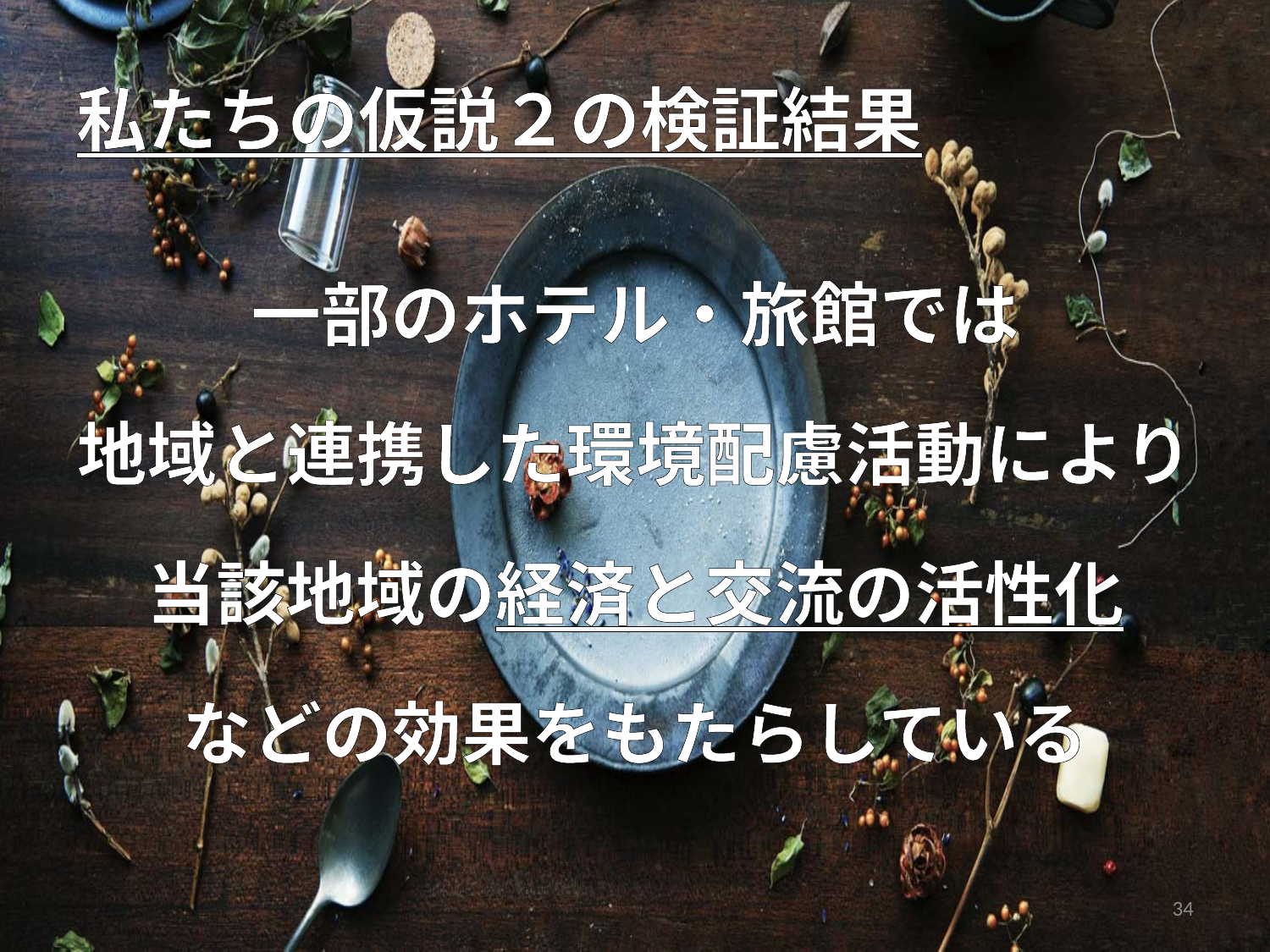

# 私たちの仮説２の検証結果
一部のホテル・旅館では
地域と連携した環境配慮活動により
当該地域の経済と交流の活性化
などの効果をもたらしている

34